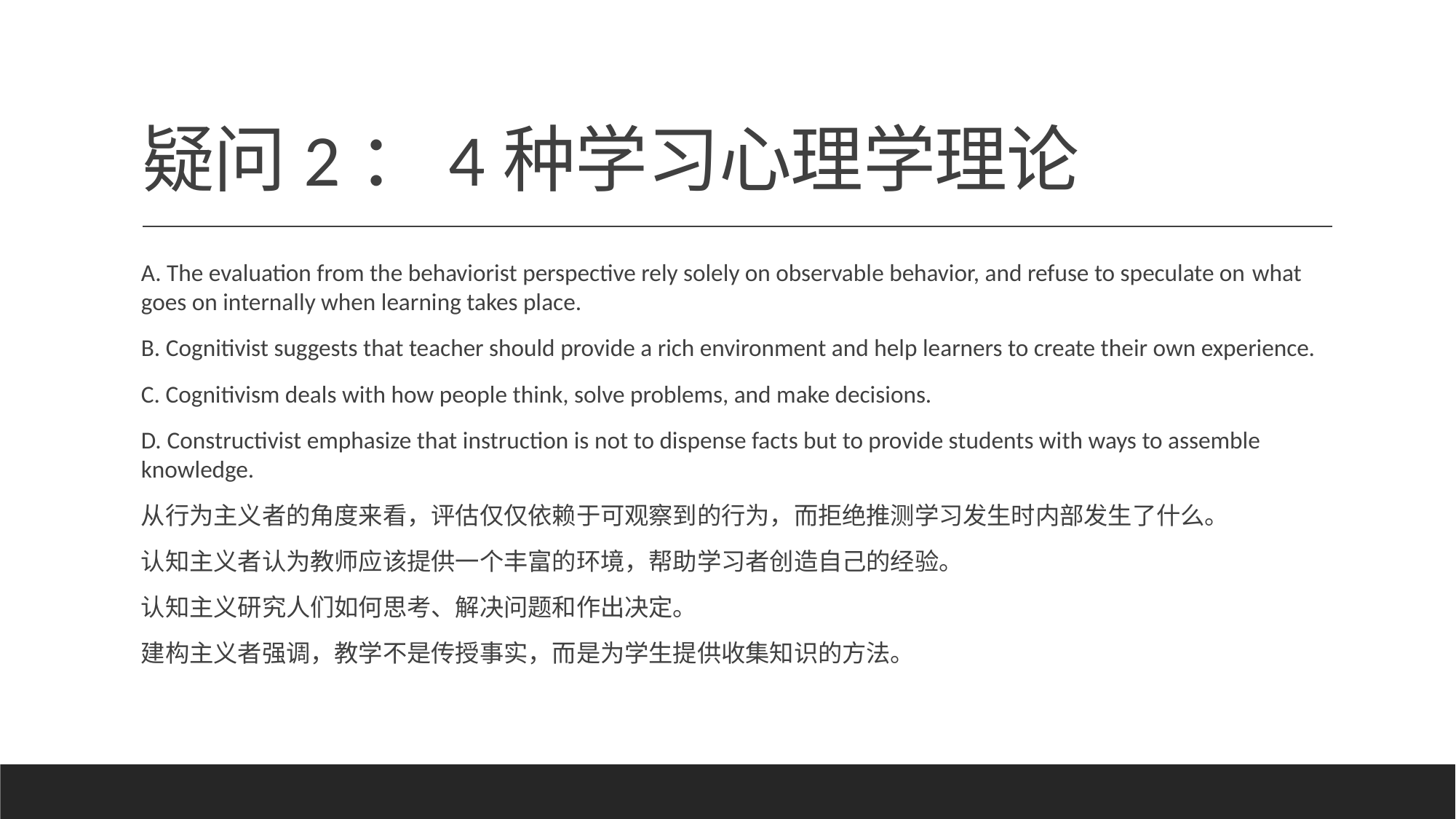

# 疑问2：4种学习心理学理论
A. The evaluation from the behaviorist perspective rely solely on observable behavior, and refuse to speculate on what goes on internally when learning takes place.
B. Cognitivist suggests that teacher should provide a rich environment and help learners to create their own experience.
C. Cognitivism deals with how people think, solve problems, and make decisions.
D. Constructivist emphasize that instruction is not to dispense facts but to provide students with ways to assemble knowledge.
从行为主义者的角度来看，评估仅仅依赖于可观察到的行为，而拒绝推测学习发生时内部发生了什么。
认知主义者认为教师应该提供一个丰富的环境，帮助学习者创造自己的经验。
认知主义研究人们如何思考、解决问题和作出决定。
建构主义者强调，教学不是传授事实，而是为学生提供收集知识的方法。